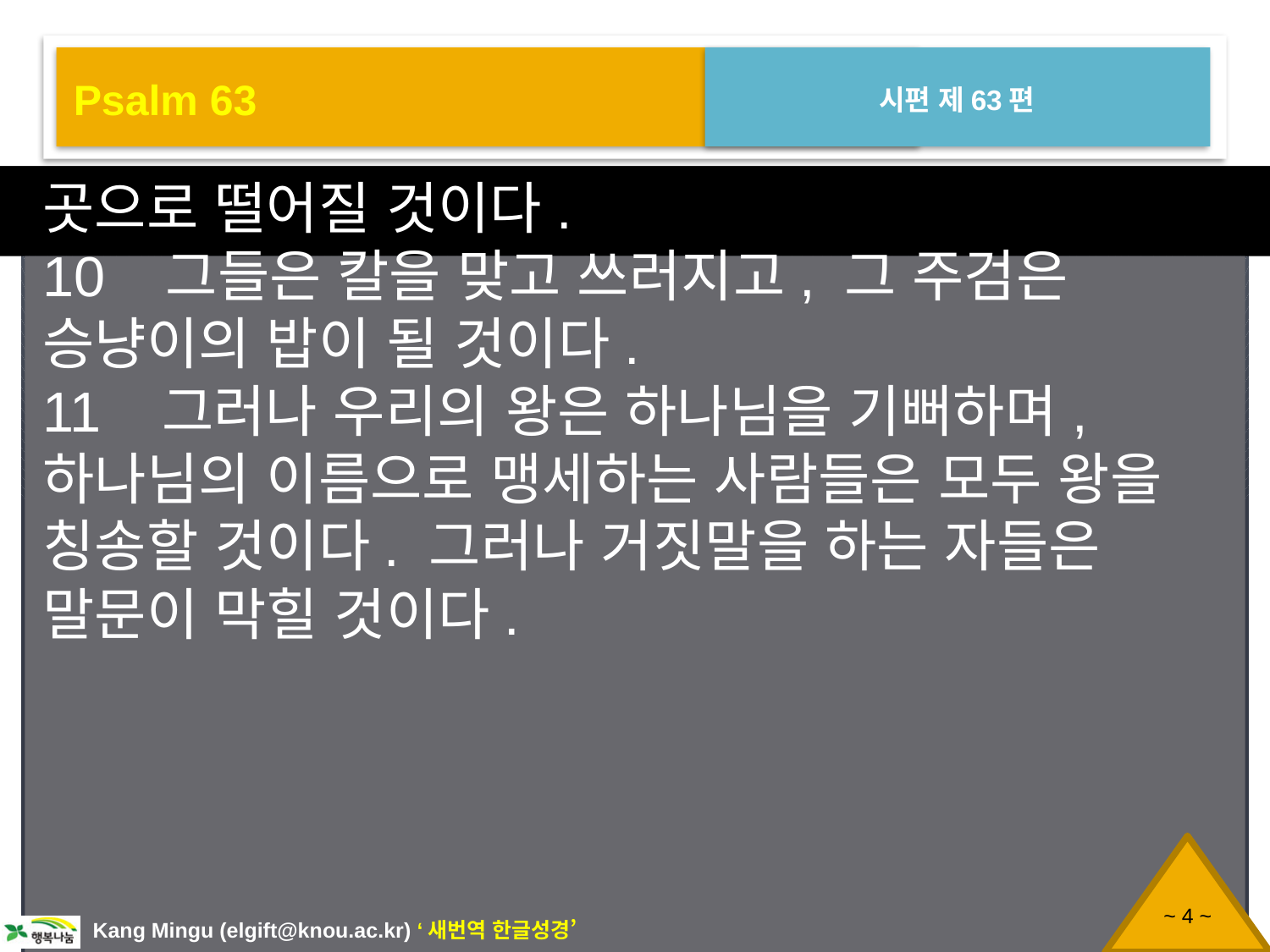

Psalm 63
시편 제63편
곳으로 떨어질 것이다.
10   그들은 칼을 맞고 쓰러지고, 그 주검은 승냥이의 밥이 될 것이다.
11   그러나 우리의 왕은 하나님을 기뻐하며, 하나님의 이름으로 맹세하는 사람들은 모두 왕을 칭송할 것이다. 그러나 거짓말을 하는 자들은 말문이 막힐 것이다.